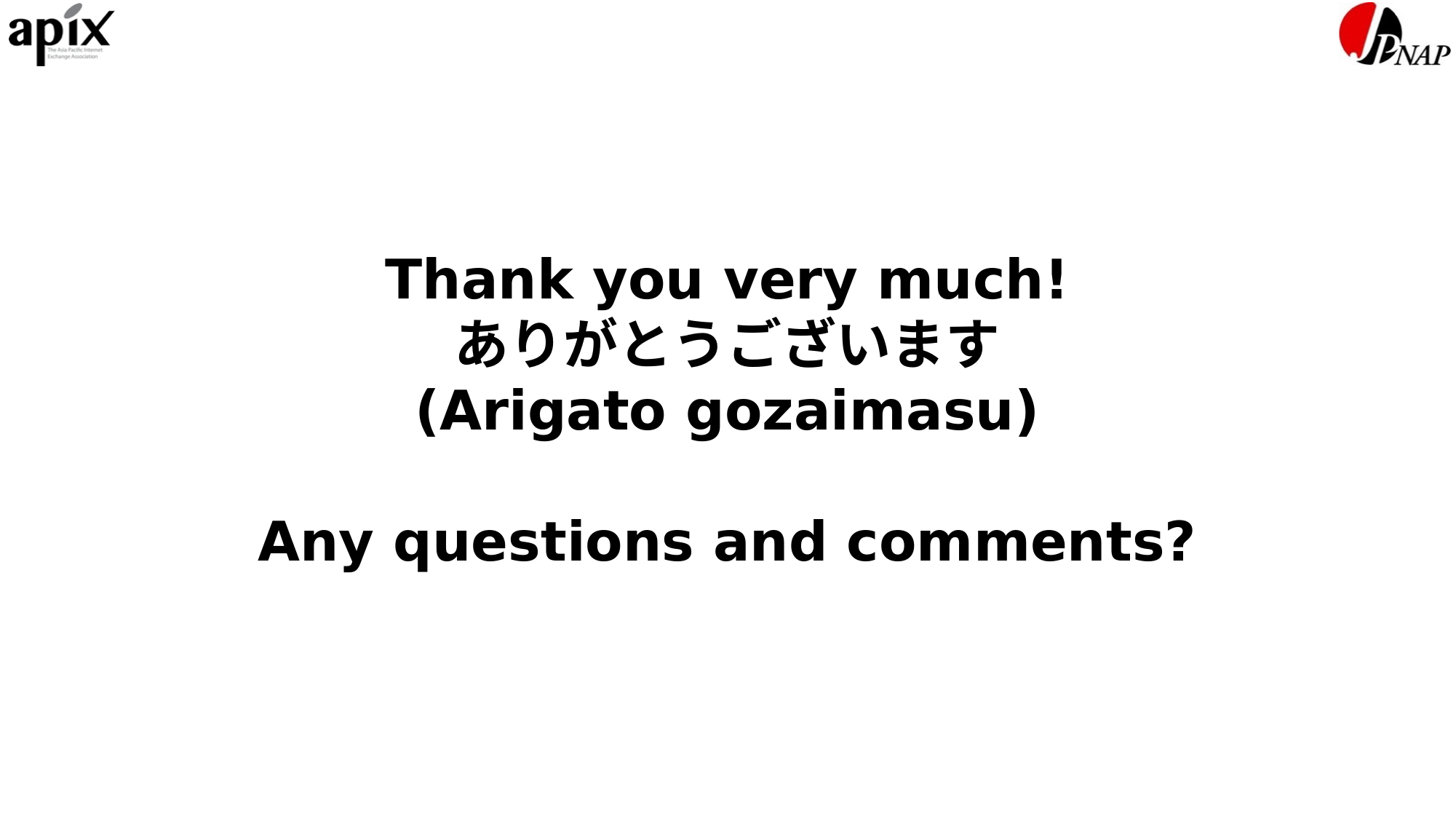

Thank you very much!
ありがとうございます
(Arigato gozaimasu)

Any questions and comments?